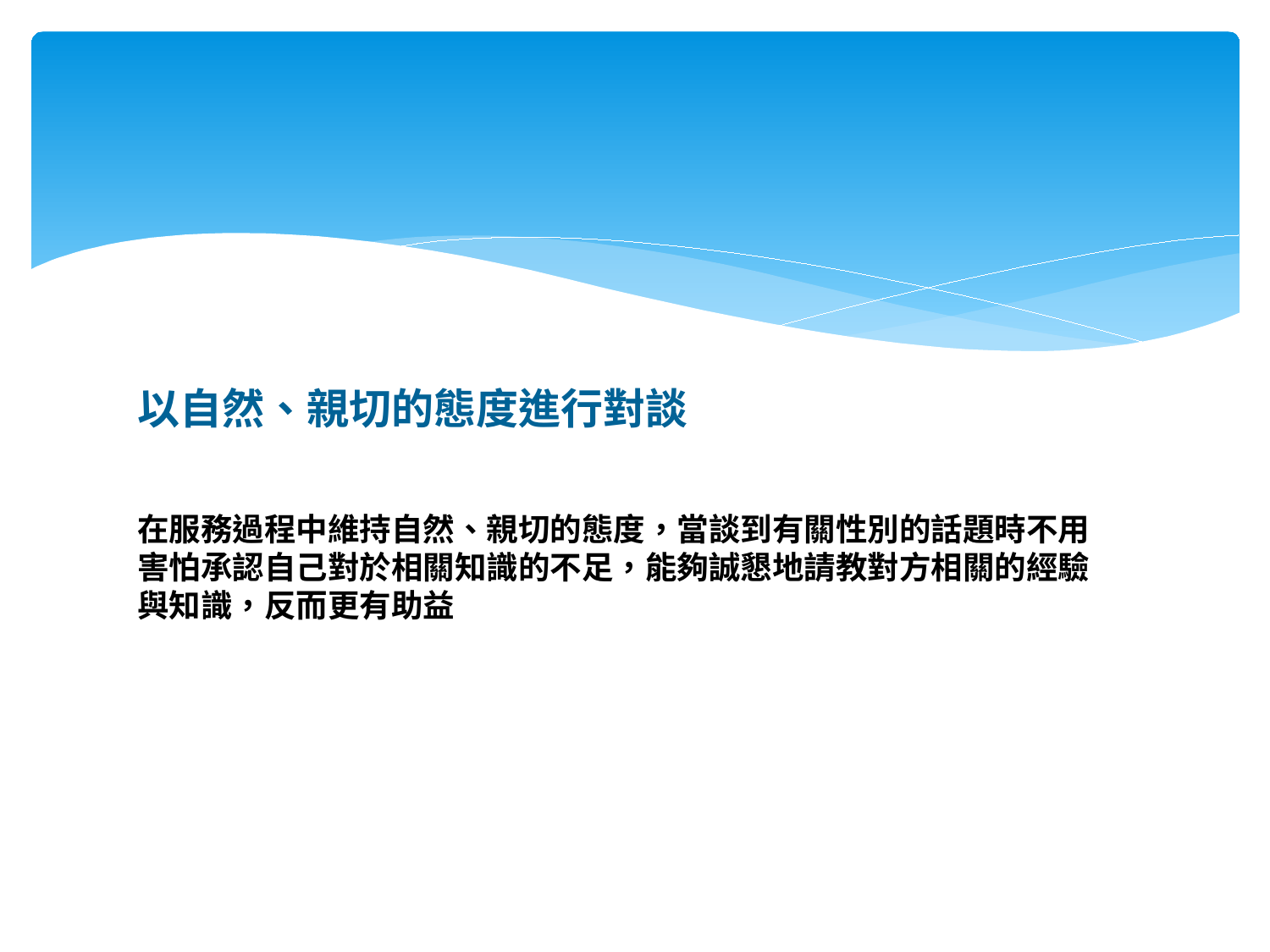

以自然、親切的態度進行對談

在服務過程中維持自然、親切的態度，當談到有關性別的話題時不用害怕承認自己對於相關知識的不足，能夠誠懇地請教對方相關的經驗與知識，反而更有助益